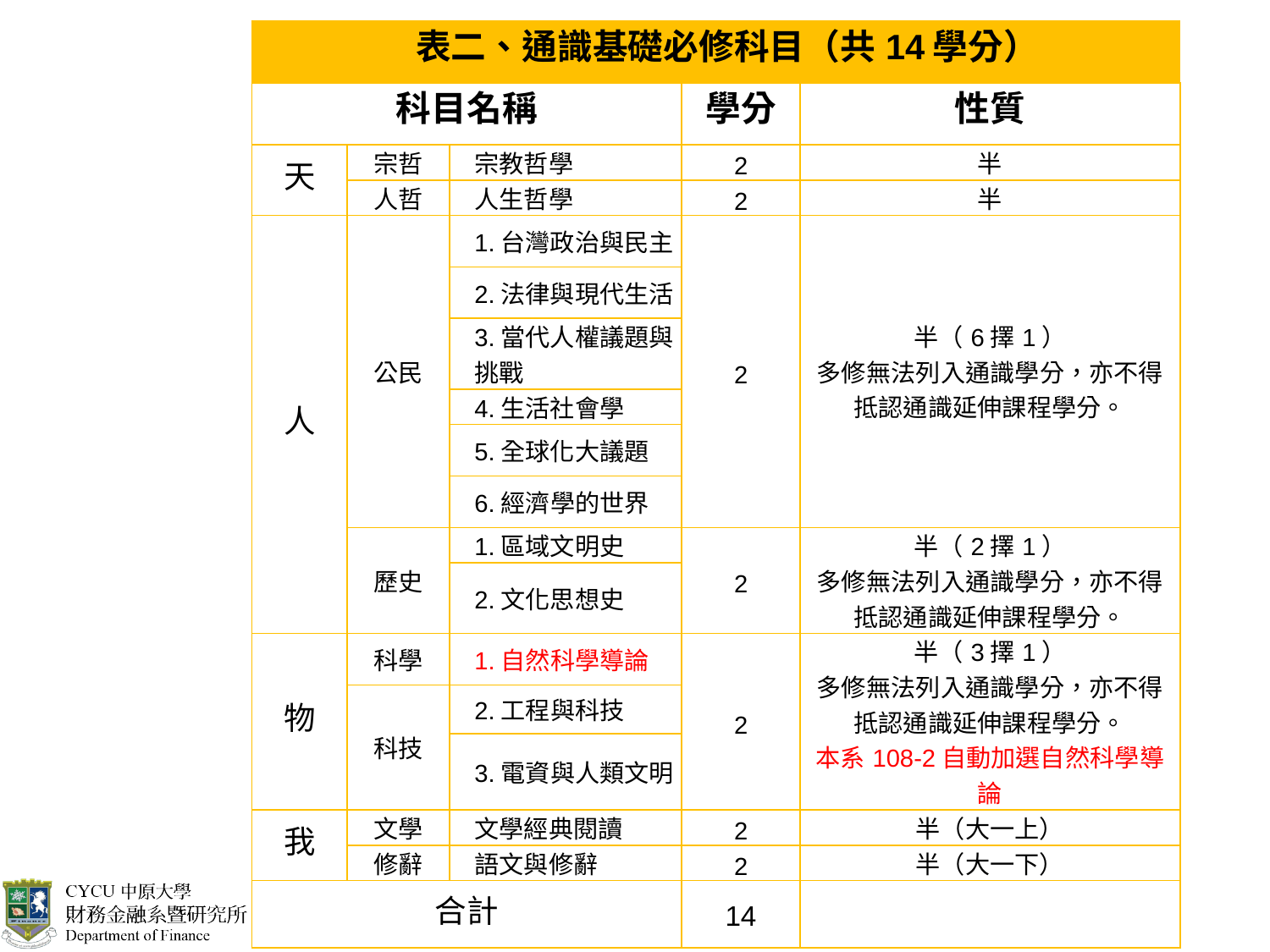

| 表二、通識基礎必修科目（共14學分） |  |  |  |  |
| --- | --- | --- | --- | --- |
| 科目名稱 |  |  | 學分 | 性質 |
| 天 | 宗哲 | 宗教哲學 | 2 | 半 |
|  | 人哲 | 人生哲學 | 2 | 半 |
| 人 | 公民 | 1.台灣政治與民主 | 2 | 半（6擇1） 多修無法列入通識學分，亦不得抵認通識延伸課程學分。 |
|  |  | 2.法律與現代生活 |  |  |
|  |  | 3.當代人權議題與挑戰 |  |  |
|  |  | 4.生活社會學 |  |  |
|  |  | 5.全球化大議題 |  |  |
|  |  | 6.經濟學的世界 |  |  |
|  | 歷史 | 1.區域文明史 | 2 | 半（2擇1） 多修無法列入通識學分，亦不得抵認通識延伸課程學分。 |
|  |  | 2.文化思想史 |  |  |
| 物 | 科學 | 1.自然科學導論 | 2 | 半（3擇1） 多修無法列入通識學分，亦不得抵認通識延伸課程學分。 本系108-2自動加選自然科學導論 |
|  | 科技 | 2.工程與科技 |  |  |
|  |  | 3.電資與人類文明 |  |  |
| 我 | 文學 | 文學經典閱讀 | 2 | 半（大一上） |
|  | 修辭 | 語文與修辭 | 2 | 半（大一下） |
| 合計 |  |  | 14 |  |